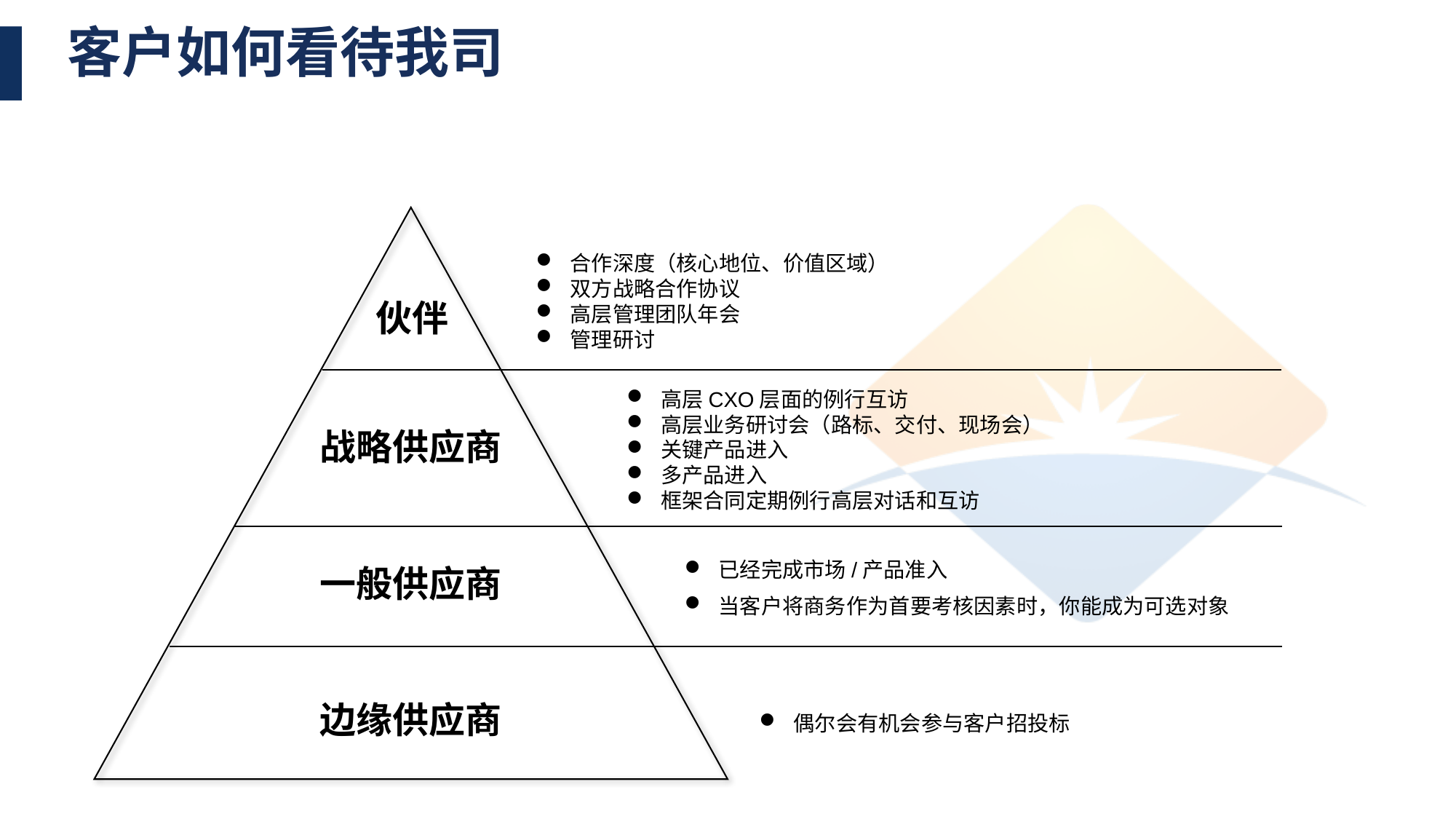

客户如何看待我司

合作深度（核心地位、价值区域）
双方战略合作协议
高层管理团队年会
管理研讨
伙伴
高层CXO层面的例行互访
高层业务研讨会（路标、交付、现场会）
关键产品进入
多产品进入
框架合同定期例行高层对话和互访
战略供应商
已经完成市场/产品准入
当客户将商务作为首要考核因素时，你能成为可选对象
一般供应商
边缘供应商
偶尔会有机会参与客户招投标